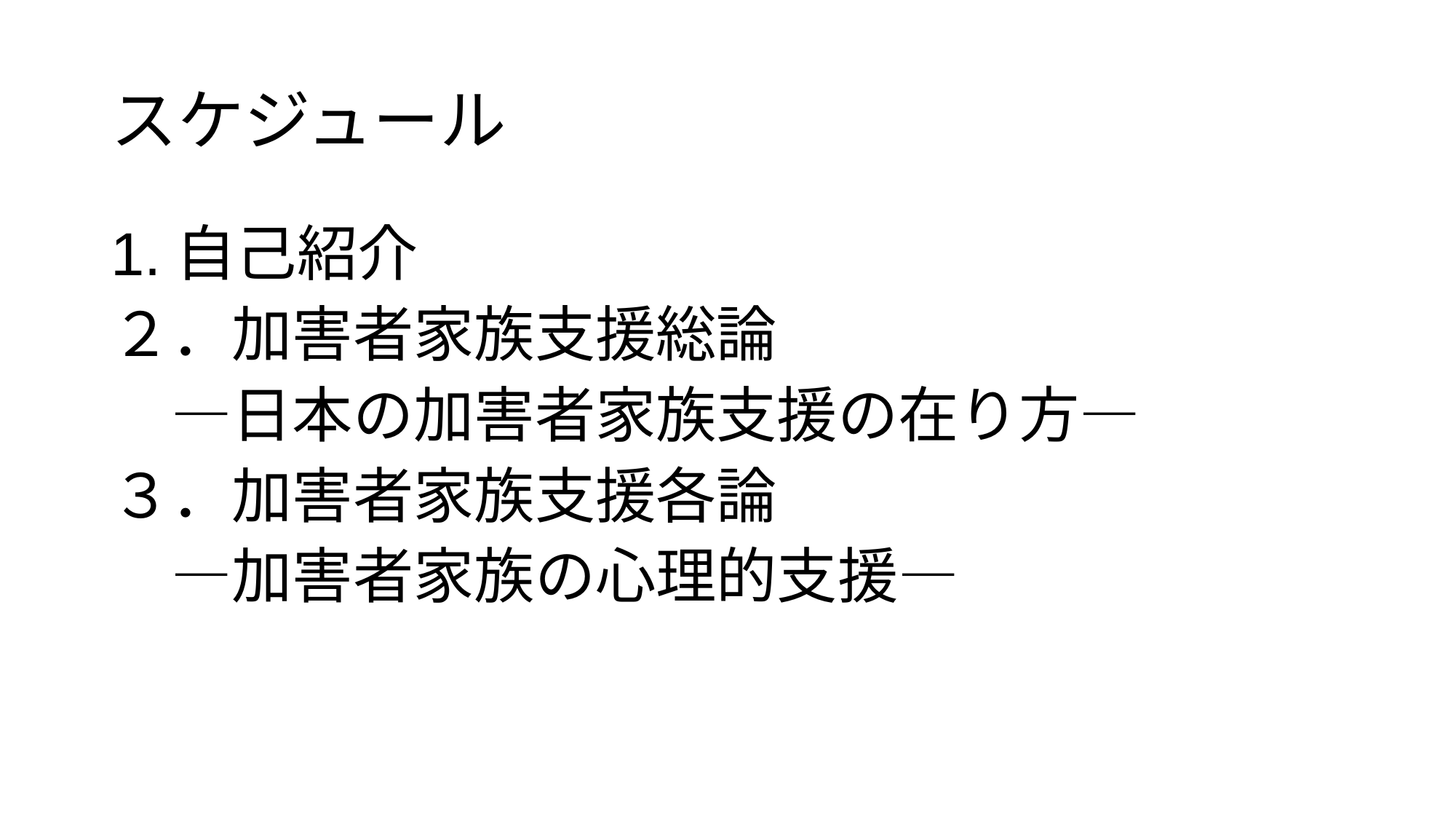

# スケジュール
1.自己紹介
２．加害者家族支援総論
　―日本の加害者家族支援の在り方―
３．加害者家族支援各論
　―加害者家族の心理的支援―